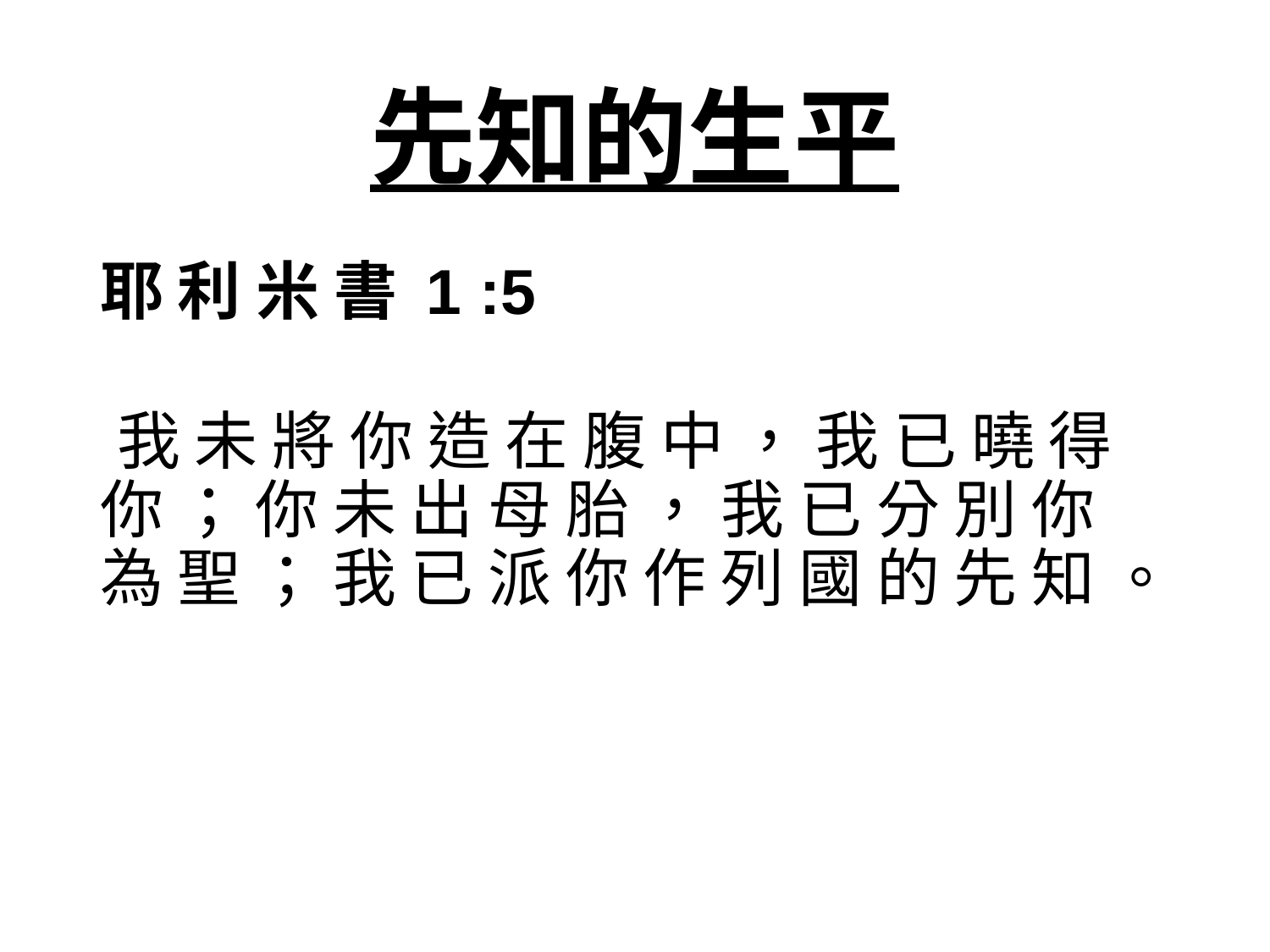

# 先知的生平
耶 利 米 書 1 :5

 我 未 將 你 造 在 腹 中 ， 我 已 曉 得 你 ； 你 未 出 母 胎 ， 我 已 分 別 你 為 聖 ； 我 已 派 你 作 列 國 的 先 知 。